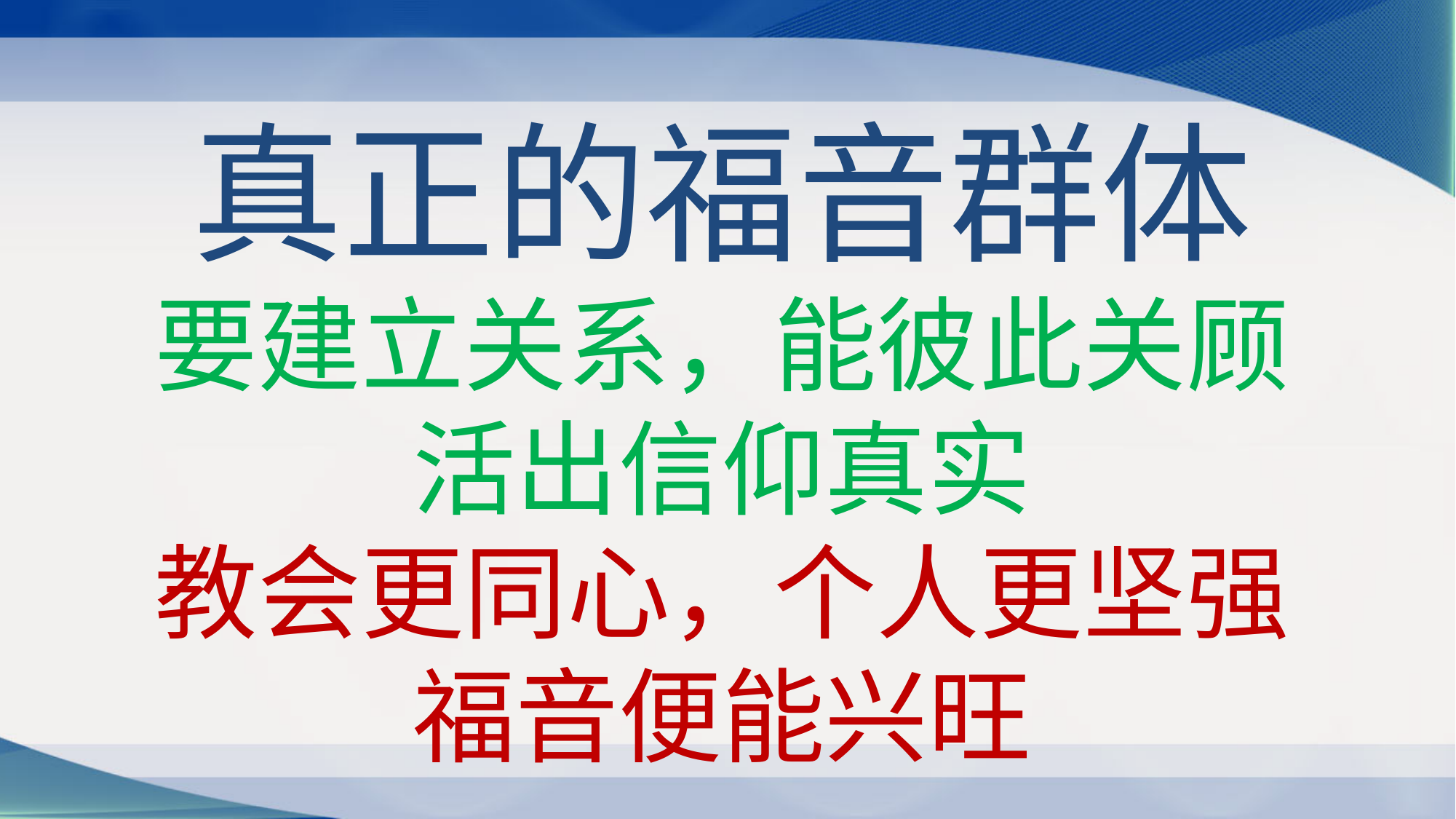

# 真正的福音群体 要建立关系，能彼此关顾 活出信仰真实 教会更同心，个人更坚强 福音便能兴旺